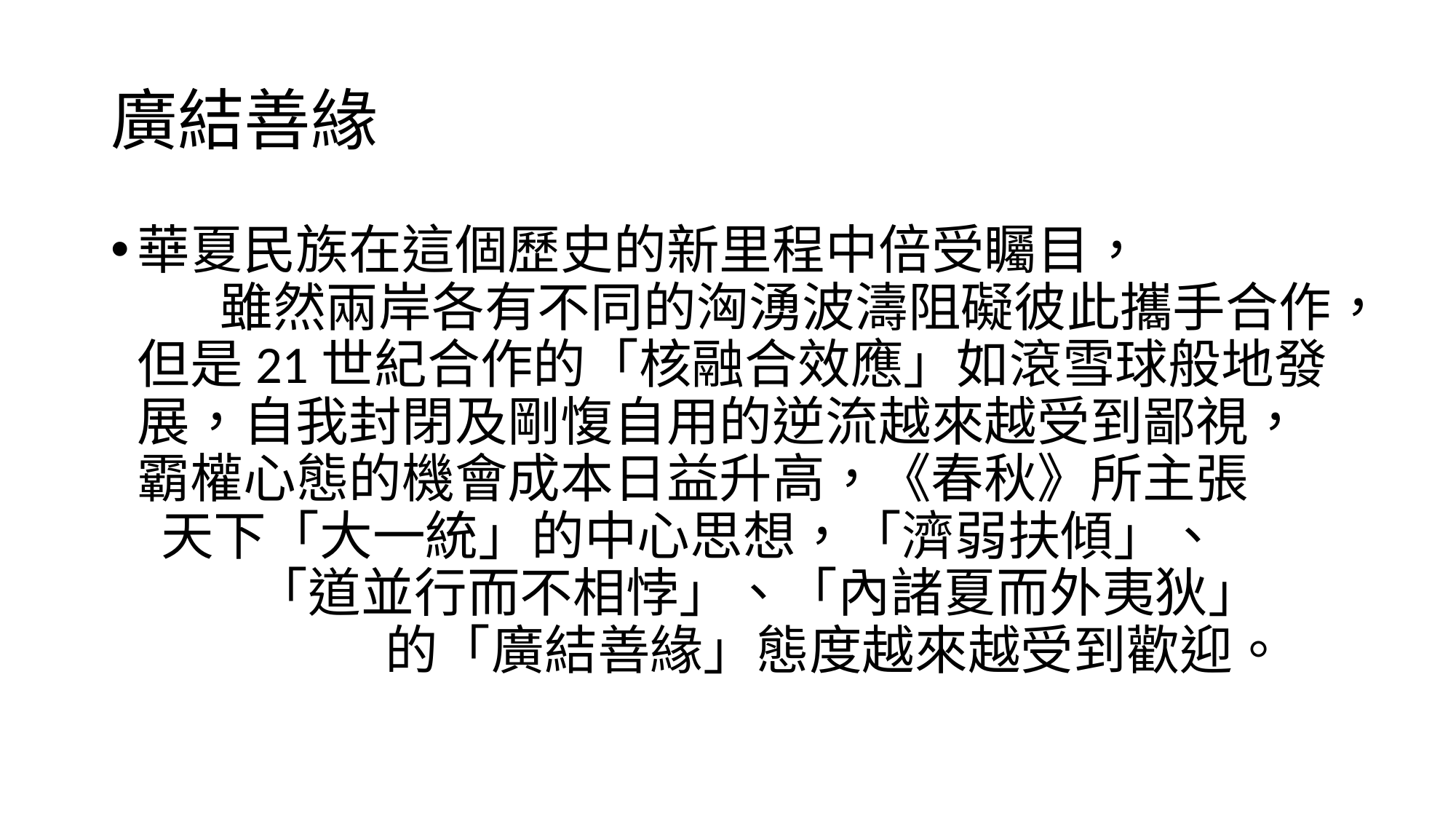

# 廣結善緣
華夏民族在這個歷史的新里程中倍受矚目，                         雖然兩岸各有不同的洶湧波濤阻礙彼此攜手合作，但是21世紀合作的「核融合效應」如滾雪球般地發展，自我封閉及剛愎自用的逆流越來越受到鄙視，霸權心態的機會成本日益升高，《春秋》所主張           天下「大一統」的中心思想，「濟弱扶傾」、                     「道並行而不相悖」、「內諸夏而外夷狄」                             的「廣結善緣」態度越來越受到歡迎。